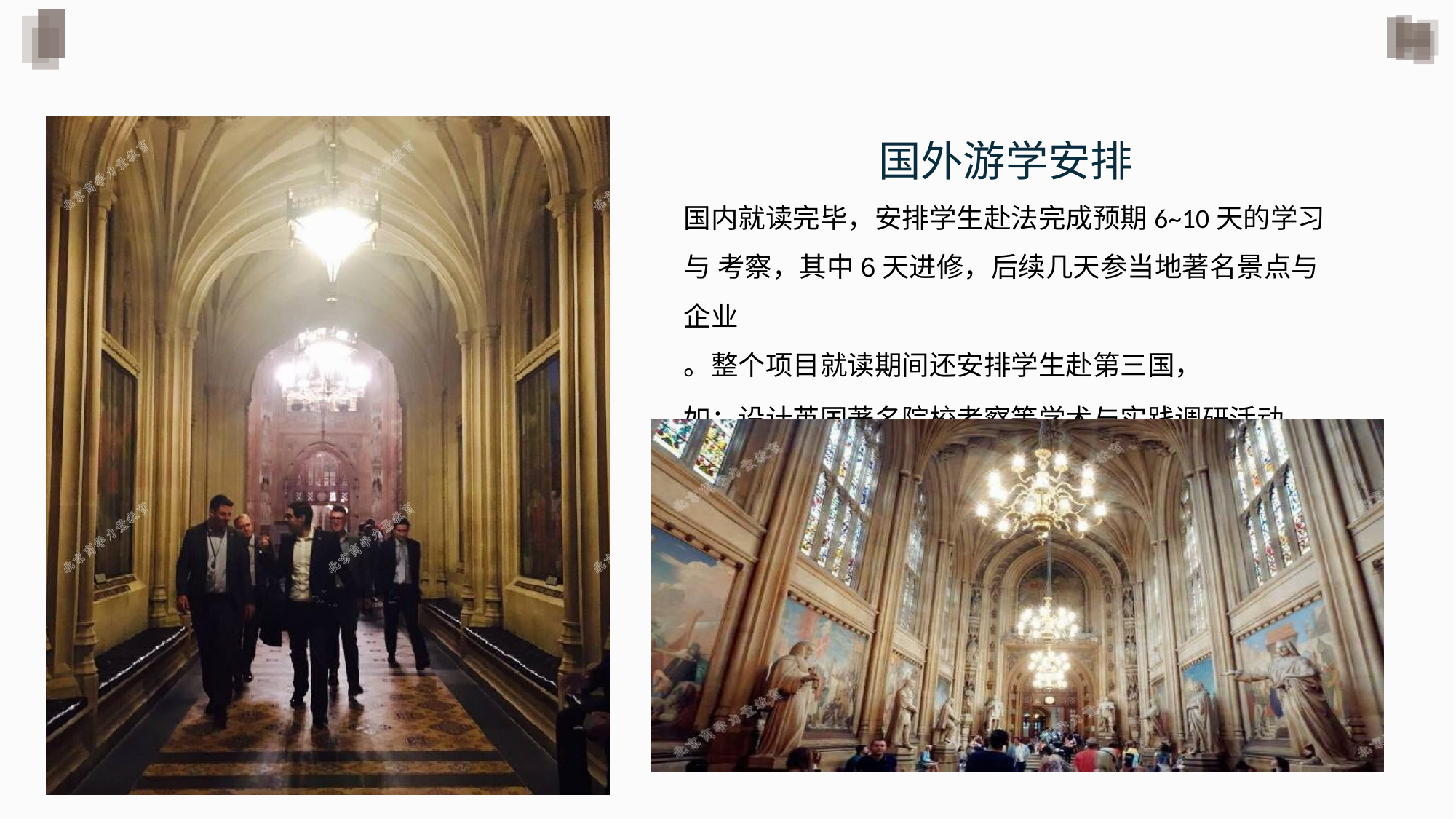

# 国外游学安排
国内就读完毕，安排学生赴法完成预期6~10天的学习与 考察，其中6天进修，后续几天参当地著名景点与企业
。整个项目就读期间还安排学生赴第三国，
如：设计英国著名院校考察等学术与实践调研活动。